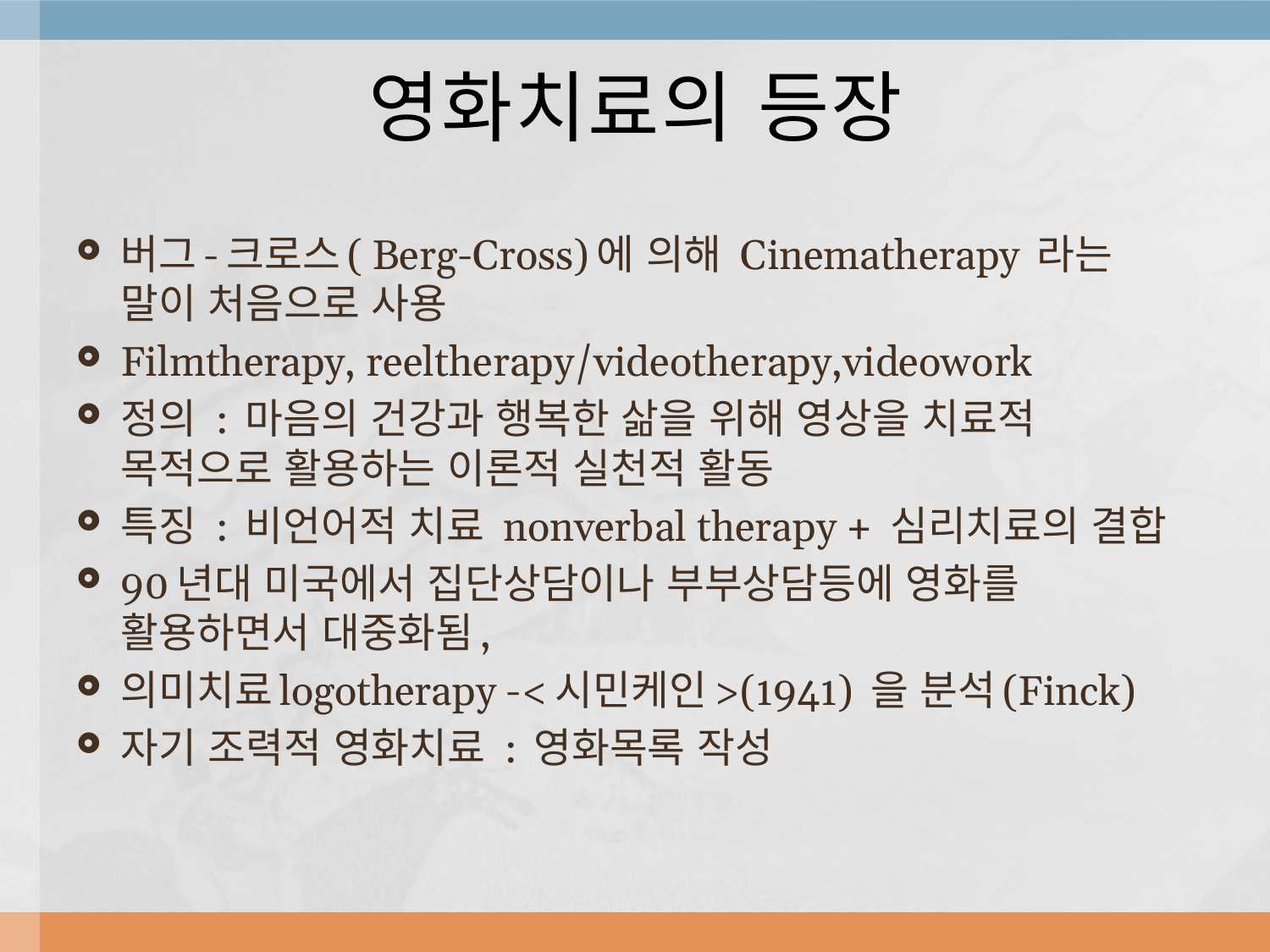

# 영화치료의 등장
버그-크로스( Berg-Cross)에 의해 Cinematherapy 라는 말이 처음으로 사용
Filmtherapy, reeltherapy/videotherapy,videowork
정의 : 마음의 건강과 행복한 삶을 위해 영상을 치료적 목적으로 활용하는 이론적 실천적 활동
특징 : 비언어적 치료 nonverbal therapy + 심리치료의 결합
90년대 미국에서 집단상담이나 부부상담등에 영화를 활용하면서 대중화됨,
의미치료logotherapy -<시민케인>(1941) 을 분석(Finck)
자기 조력적 영화치료 : 영화목록 작성